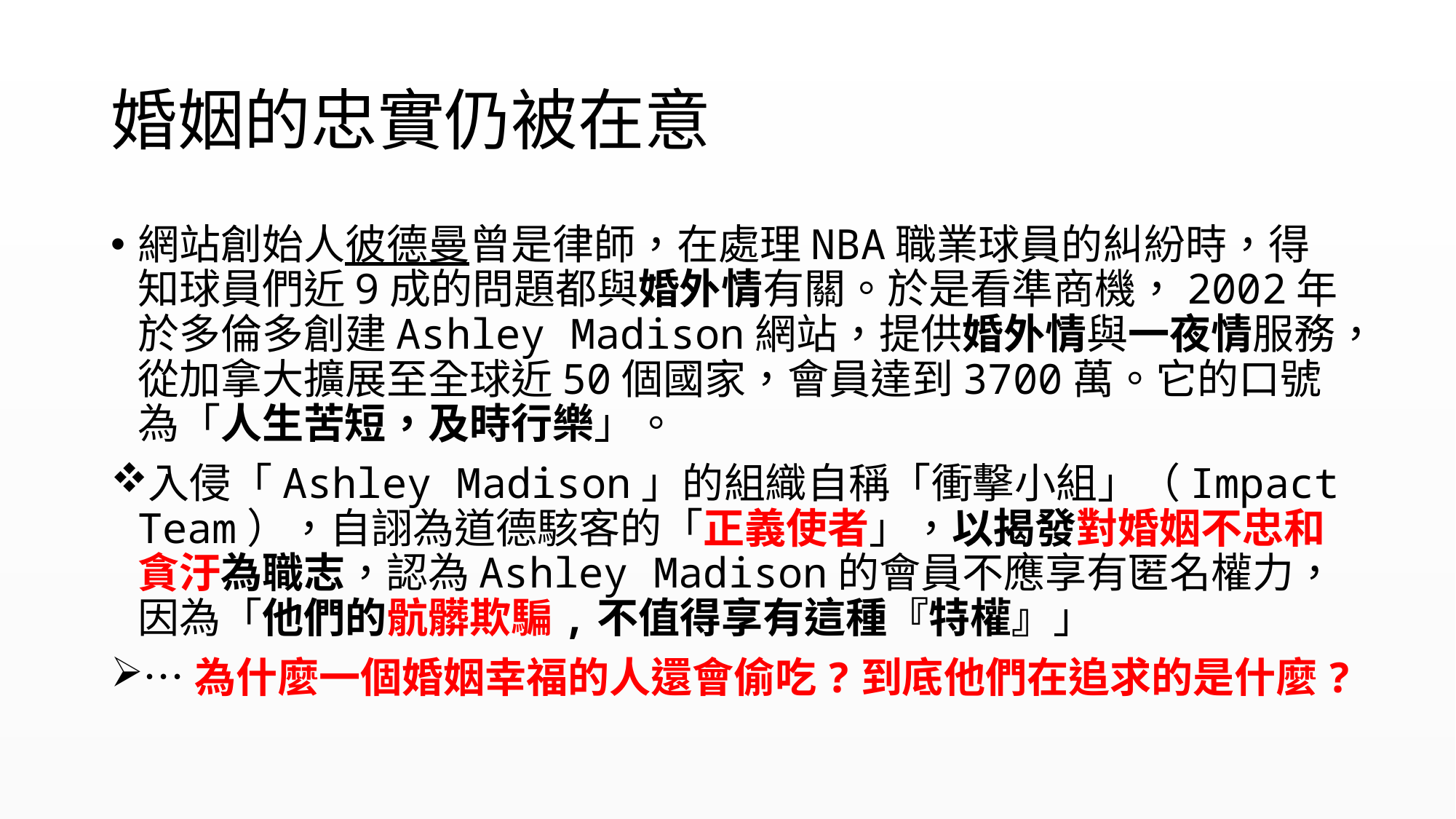

# 婚姻的忠實仍被在意
網站創始人彼德曼曾是律師，在處理NBA職業球員的糾紛時，得知球員們近9成的問題都與婚外情有關。於是看準商機，2002年於多倫多創建Ashley Madison網站，提供婚外情與一夜情服務，從加拿大擴展至全球近50個國家，會員達到3700萬。它的口號為「人生苦短，及時行樂」。
入侵「Ashley Madison」的組織自稱「衝擊小組」（Impact Team），自詡為道德駭客的「正義使者」，以揭發對婚姻不忠和貪汙為職志，認為Ashley Madison的會員不應享有匿名權力，因為「他們的骯髒欺騙,不值得享有這種『特權』」
…為什麼一個婚姻幸福的人還會偷吃?到底他們在追求的是什麼?